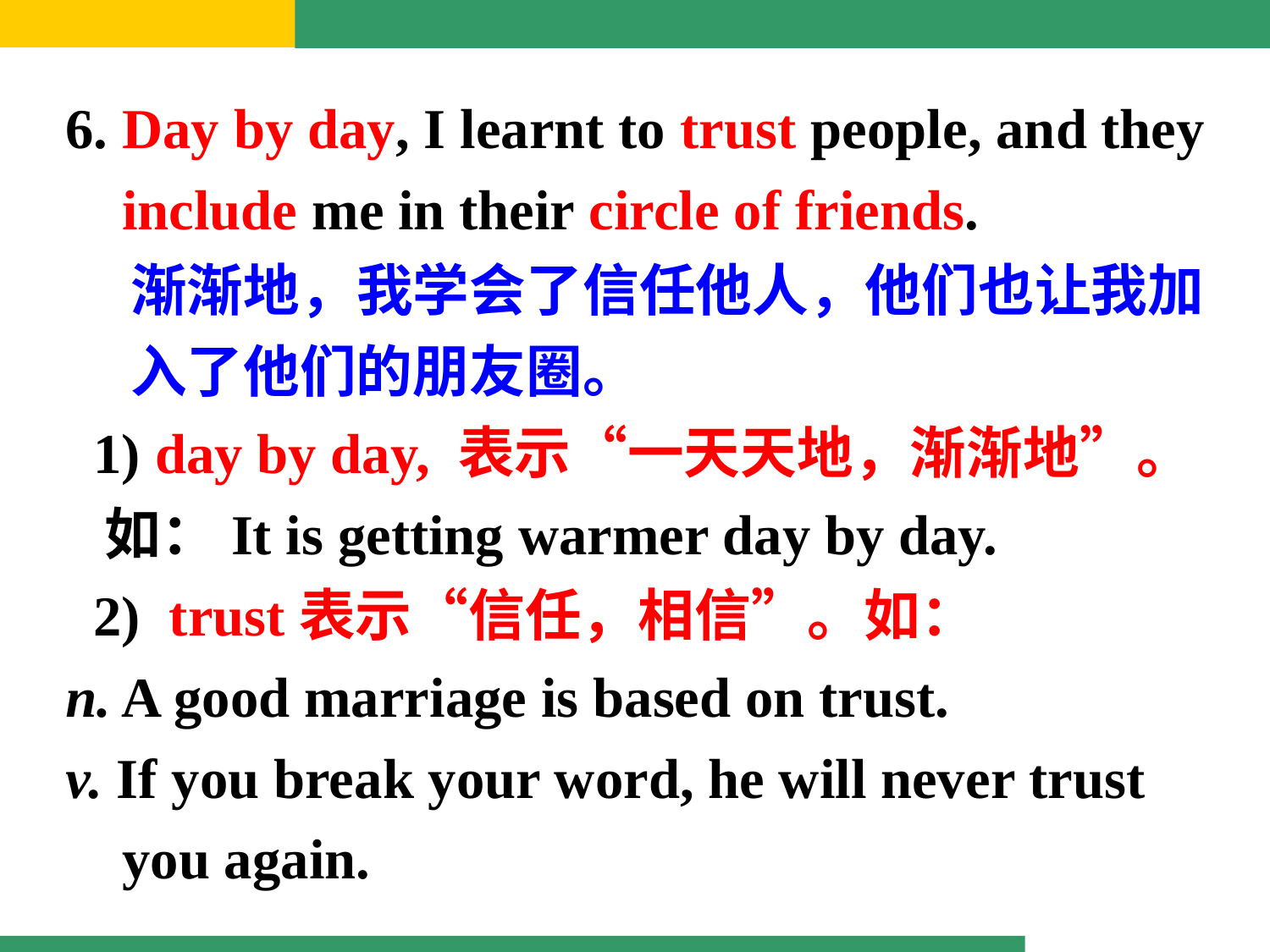

6. Day by day, I learnt to trust people, and they
    include me in their circle of friends.
    渐渐地，我学会了信任他人，他们也让我加
    入了他们的朋友圈。
  1) day by day, 表示“一天天地，渐渐地”。
  如：It is getting warmer day by day.
  2)  trust表示“信任，相信”。如：
n. A good marriage is based on trust.
v. If you break your word, he will never trust
    you again.